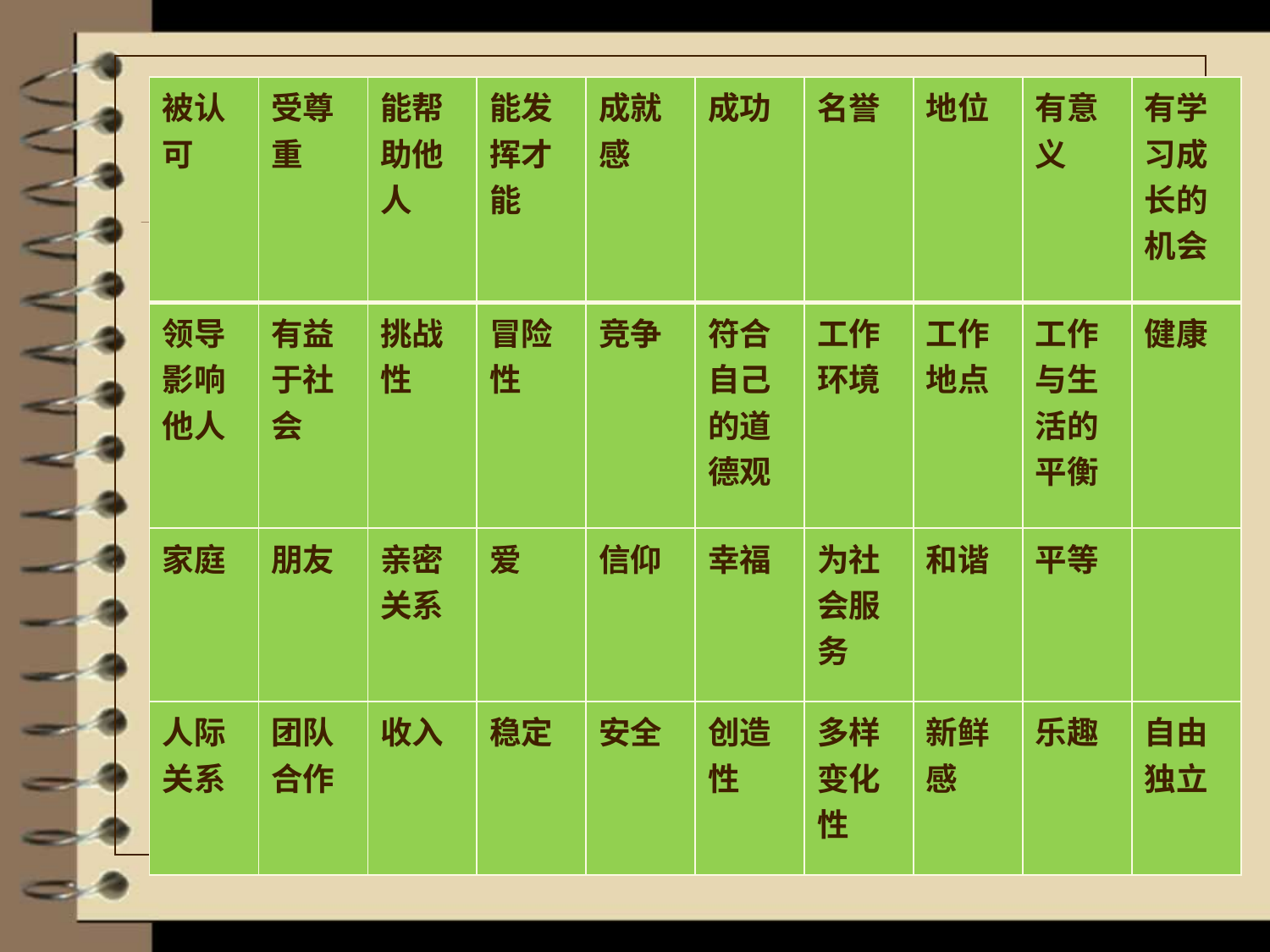

|  |
| --- |
| 被认可 | 受尊重 | 能帮助他人 | 能发挥才能 | 成就感 | 成功 | 名誉 | 地位 | 有意义 | 有学习成长的机会 |
| --- | --- | --- | --- | --- | --- | --- | --- | --- | --- |
| 领导影响他人 | 有益于社会 | 挑战性 | 冒险性 | 竞争 | 符合自己的道德观 | 工作环境 | 工作地点 | 工作与生活的平衡 | 健康 |
| 家庭 | 朋友 | 亲密关系 | 爱 | 信仰 | 幸福 | 为社会服务 | 和谐 | 平等 |  |
| 人际关系 | 团队合作 | 收入 | 稳定 | 安全 | 创造性 | 多样变化性 | 新鲜感 | 乐趣 | 自由独立 |